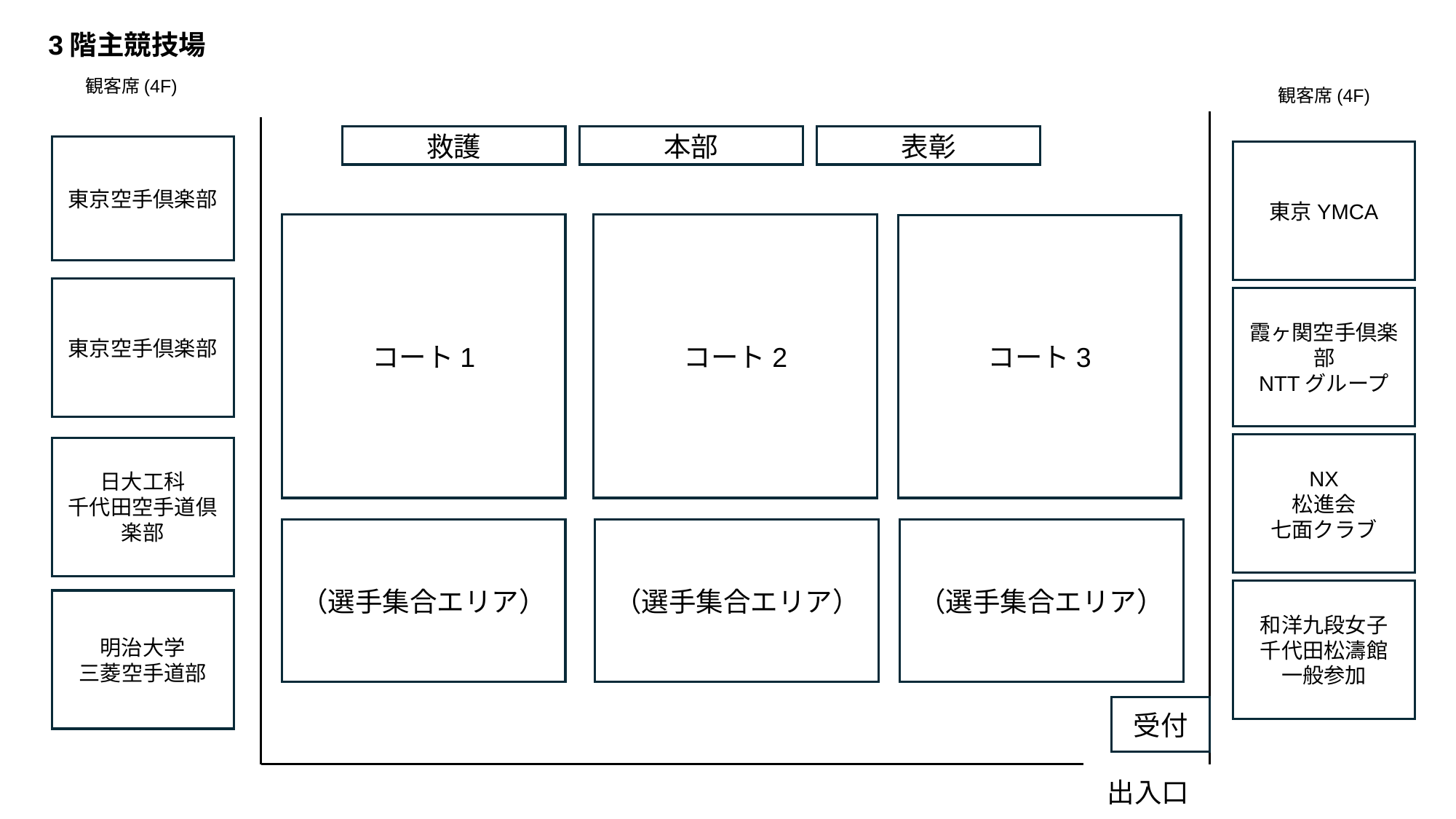

# 3階主競技場
観客席(4F)
観客席(4F)
救護
本部
表彰
東京空手倶楽部
東京YMCA
コート1
コート2
コート3
東京空手倶楽部
霞ヶ関空手倶楽部
NTTグループ
NX
松進会
七面クラブ
日大工科
千代田空手道倶楽部
（選手集合エリア）
（選手集合エリア）
（選手集合エリア）
和洋九段女子
千代田松濤館
一般参加
明治大学
三菱空手道部
受付
出入口